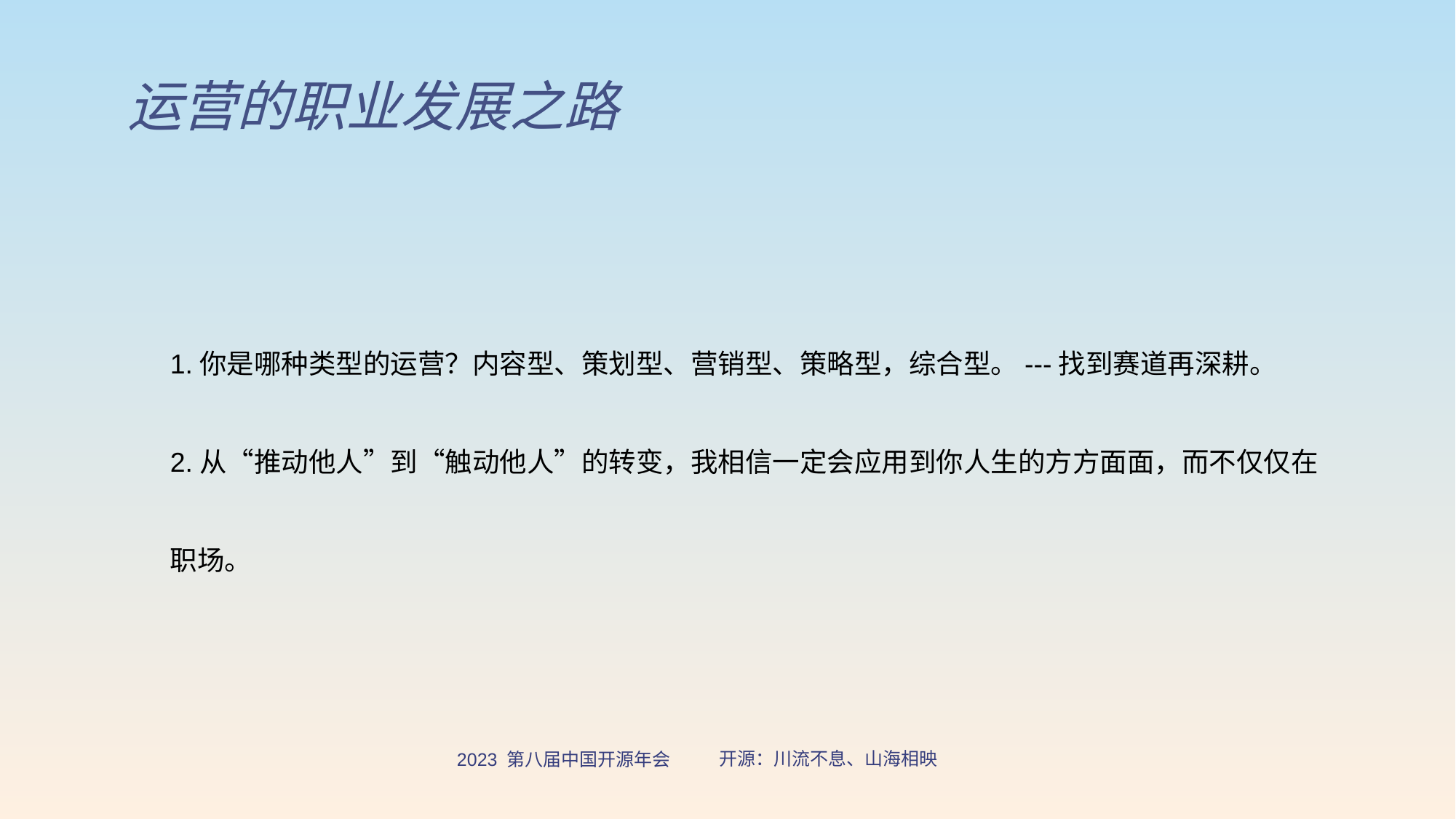

运营的职业发展之路
1.你是哪种类型的运营？内容型、策划型、营销型、策略型，综合型。---找到赛道再深耕。
2.从“推动他人”到“触动他人”的转变，我相信一定会应用到你人生的方方面面，而不仅仅在职场。